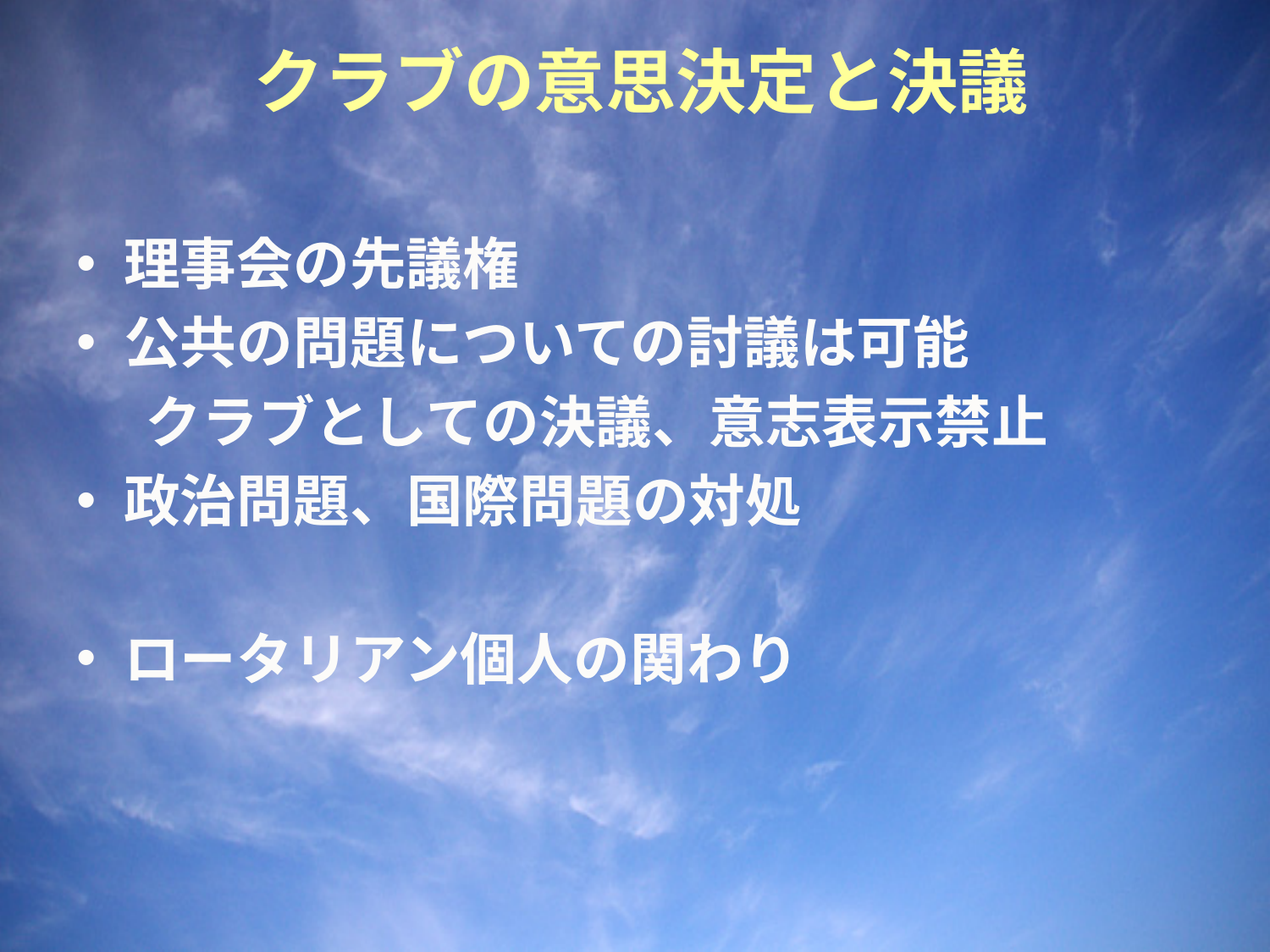

# クラブの意思決定と決議
理事会の先議権
公共の問題についての討議は可能
　 クラブとしての決議、意志表示禁止
政治問題、国際問題の対処

ロータリアン個人の関わり